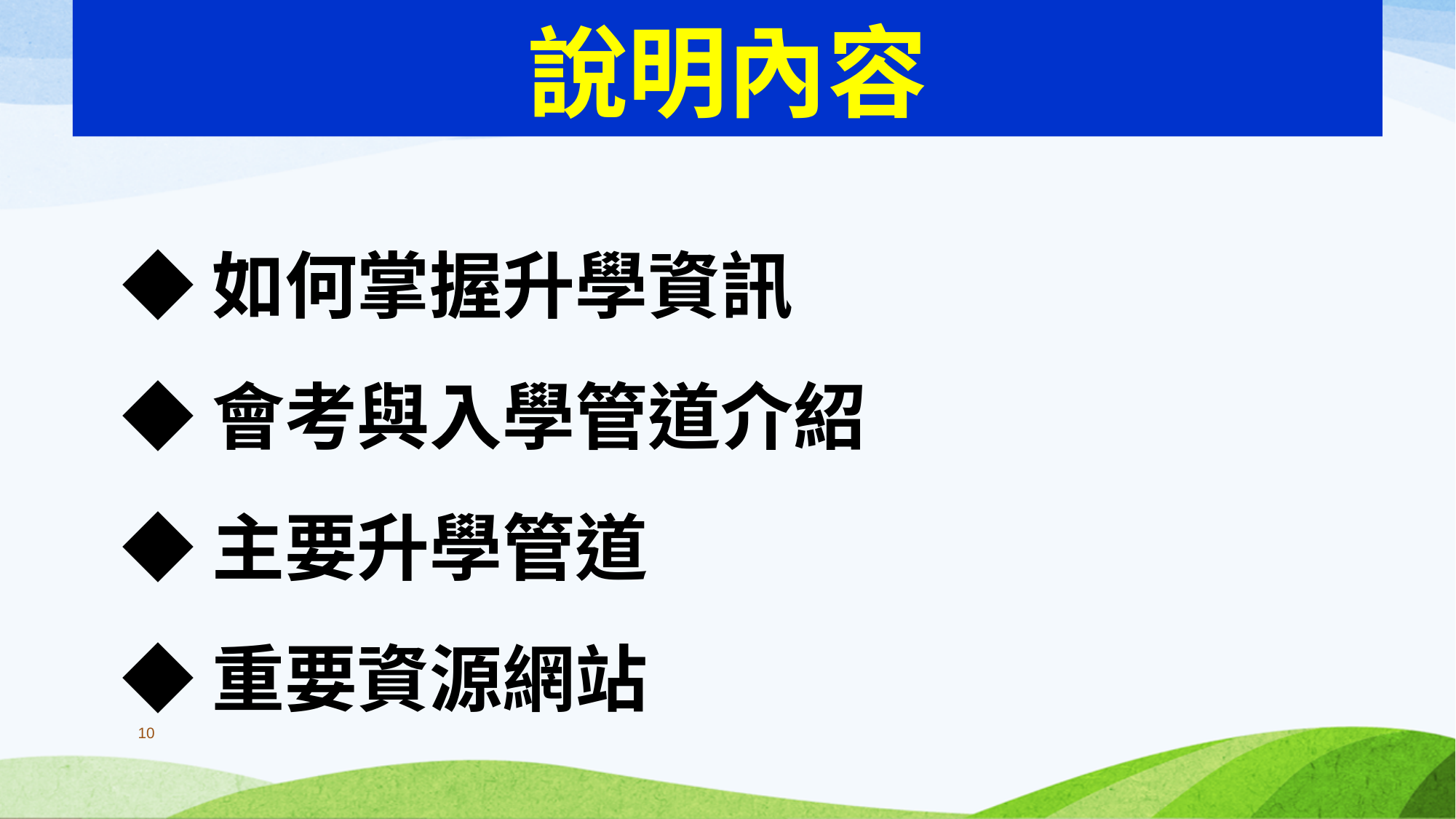

# 說明內容
◆如何掌握升學資訊
◆會考與入學管道介紹
◆主要升學管道
◆重要資源網站

10